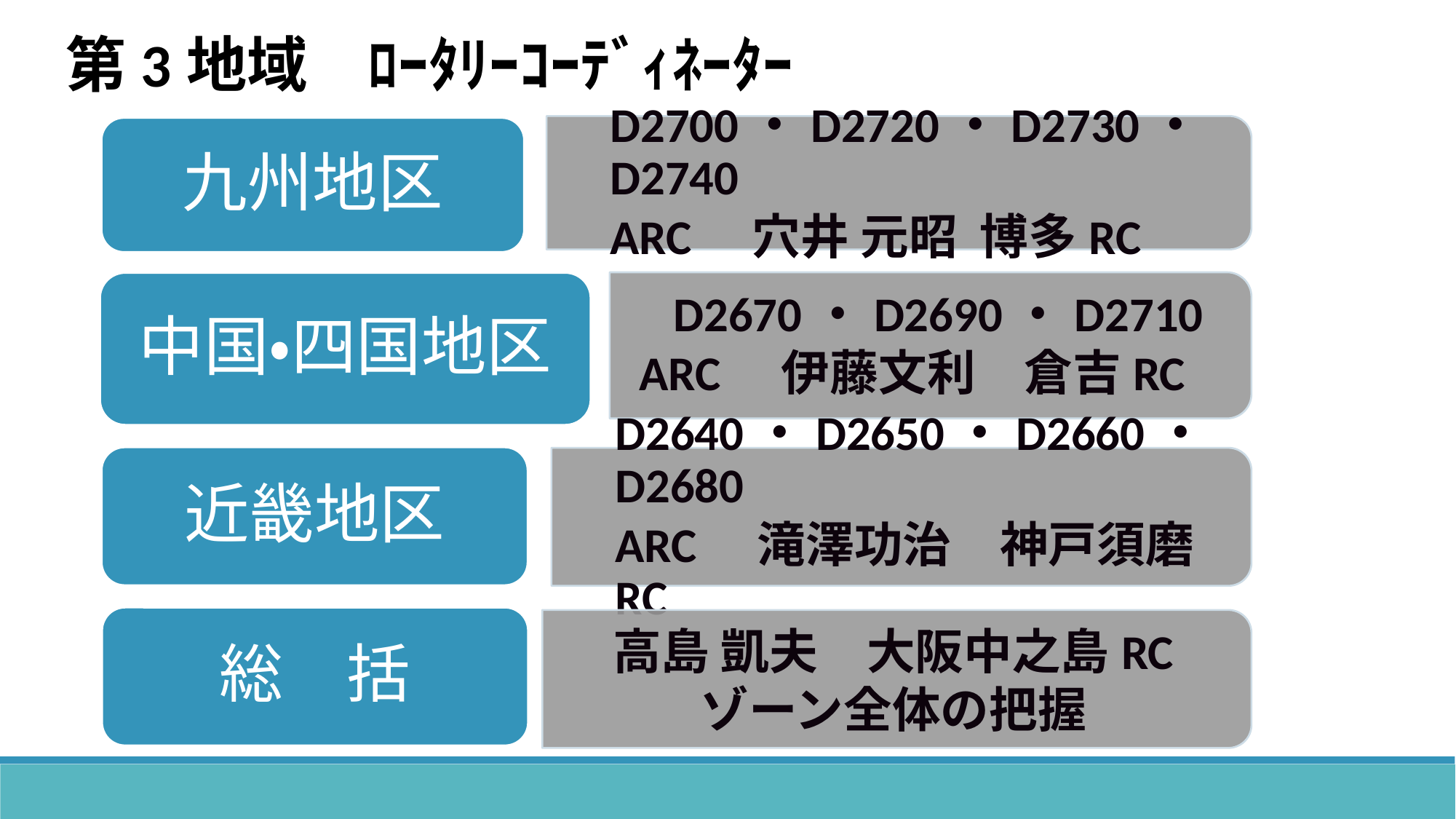

第3地域　ﾛｰﾀﾘｰｺｰﾃﾞｨﾈｰﾀｰ
D2700・D2720・D2730・D2740
ARC　穴井 元昭  博多RC
九州地区
D2670・D2690・D2710
ARC　伊藤文利　倉吉RC
中国・四国地区
近畿地区
D2640・D2650・D2660・D2680
ARC　滝澤功治　神戸須磨RC

総　括

高島 凱夫　大阪中之島RC
ゾーン全体の把握